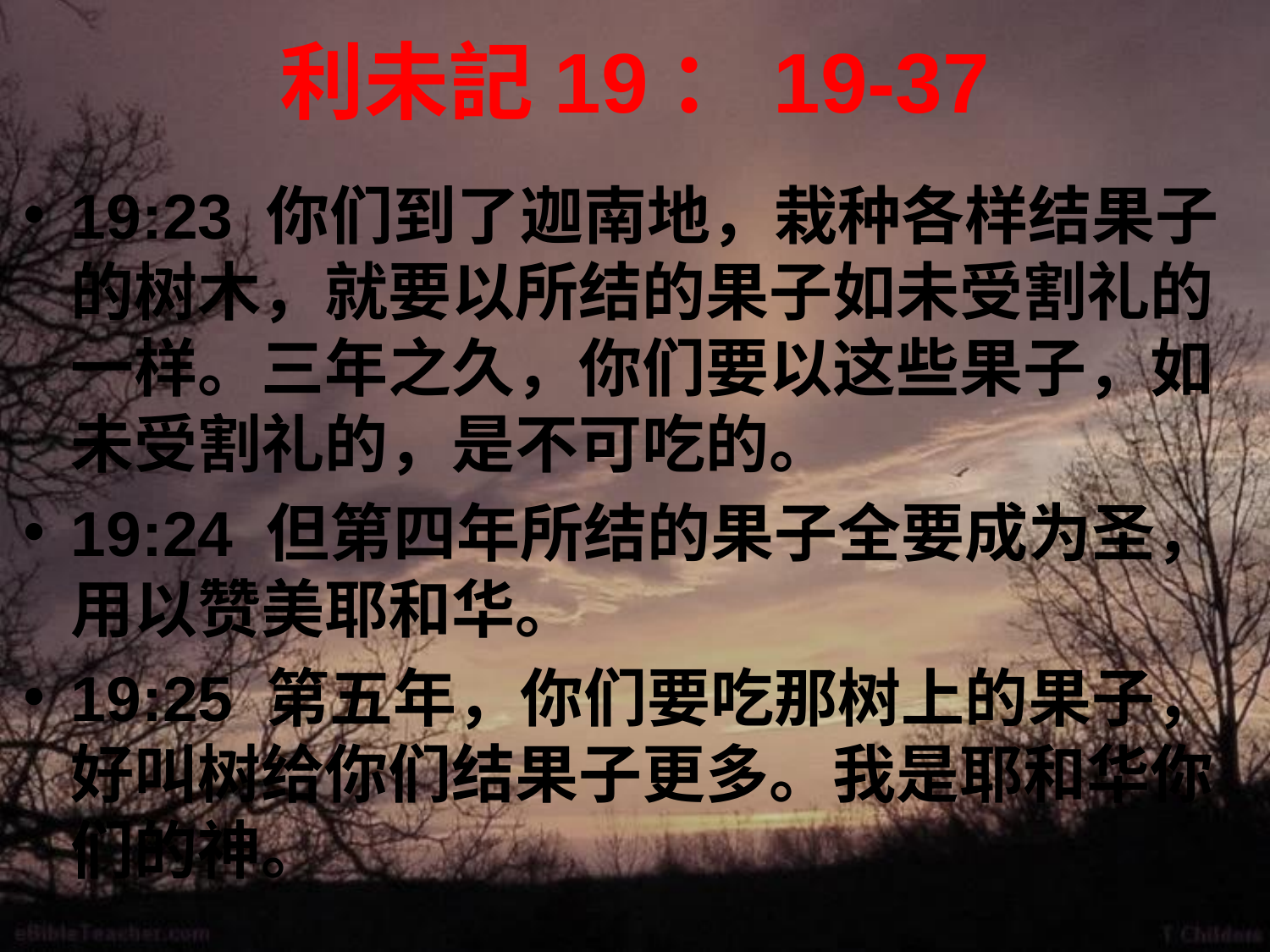

# 利未記19：19-37
19:23 你们到了迦南地，栽种各样结果子的树木，就要以所结的果子如未受割礼的一样。三年之久，你们要以这些果子，如未受割礼的，是不可吃的。
19:24 但第四年所结的果子全要成为圣，用以赞美耶和华。
19:25 第五年，你们要吃那树上的果子，好叫树给你们结果子更多。我是耶和华你们的神。